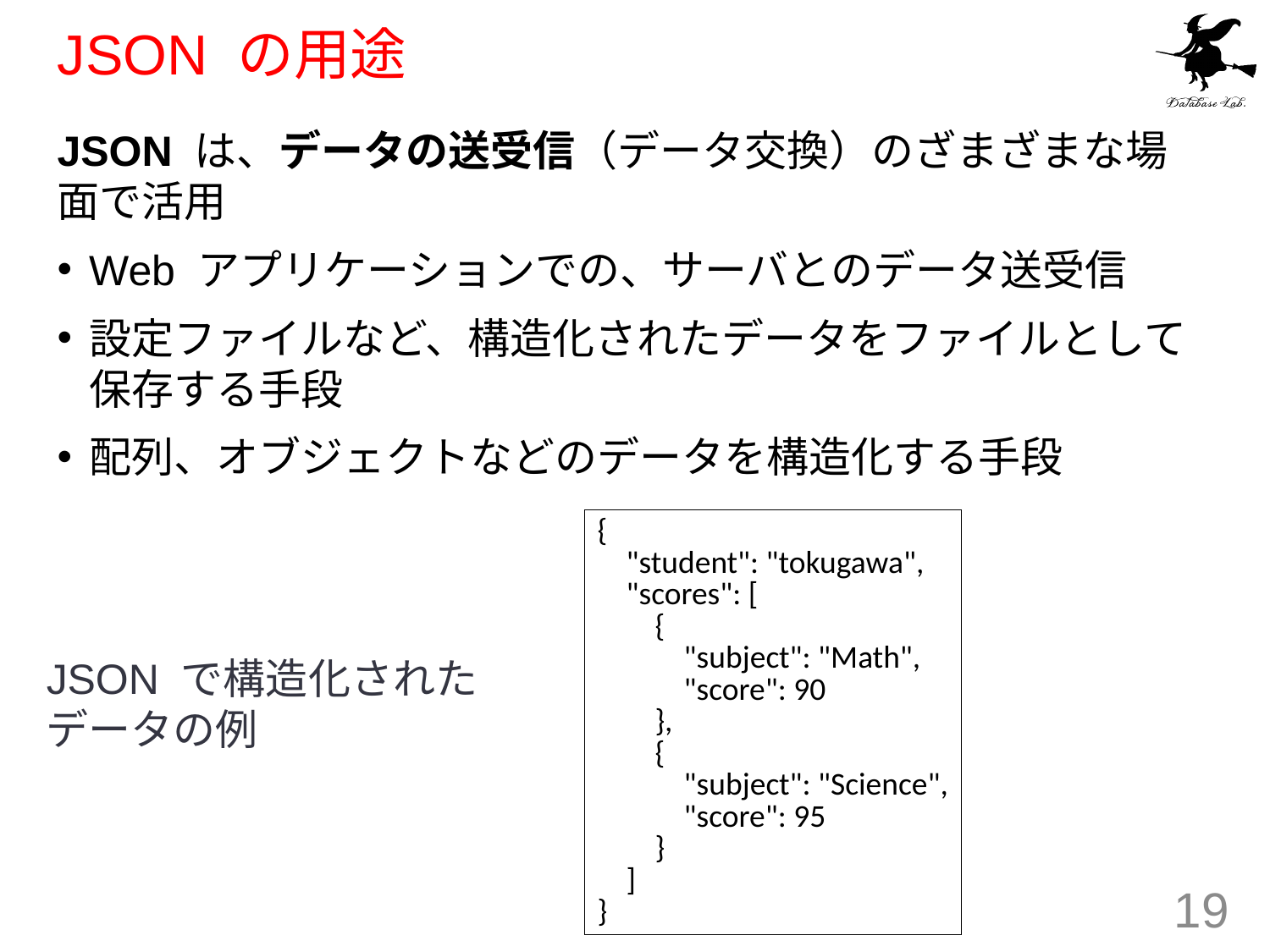

# JSON の用途
JSON は、データの送受信（データ交換）のざまざまな場面で活用
Web アプリケーションでの、サーバとのデータ送受信
設定ファイルなど、構造化されたデータをファイルとして保存する手段
配列、オブジェクトなどのデータを構造化する手段
{
    "student": "tokugawa",
    "scores": [
        {
            "subject": "Math",
            "score": 90
        },
        {
            "subject": "Science",
            "score": 95
        }
    ]
}
JSON で構造化された
データの例
19